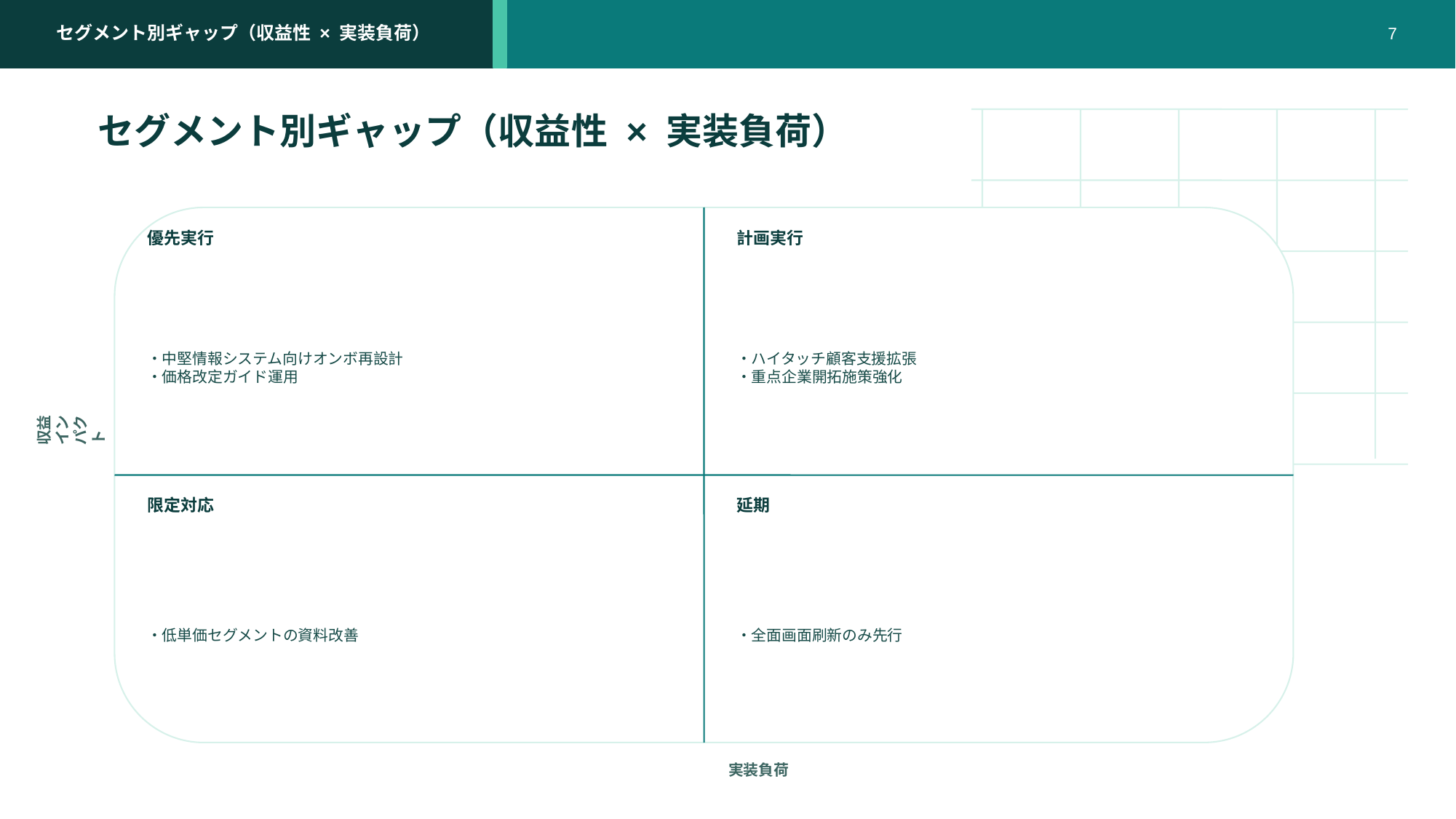

セグメント別ギャップ（収益性 × 実装負荷）
7
セグメント別ギャップ（収益性 × 実装負荷）

優先実行
計画実行

・中堅情報システム向けオンボ再設計
・価格改定ガイド運用
・ハイタッチ顧客支援拡張
・重点企業開拓施策強化

収益インパクト

限定対応
延期
・低単価セグメントの資料改善
・全面画面刷新のみ先行
実装負荷